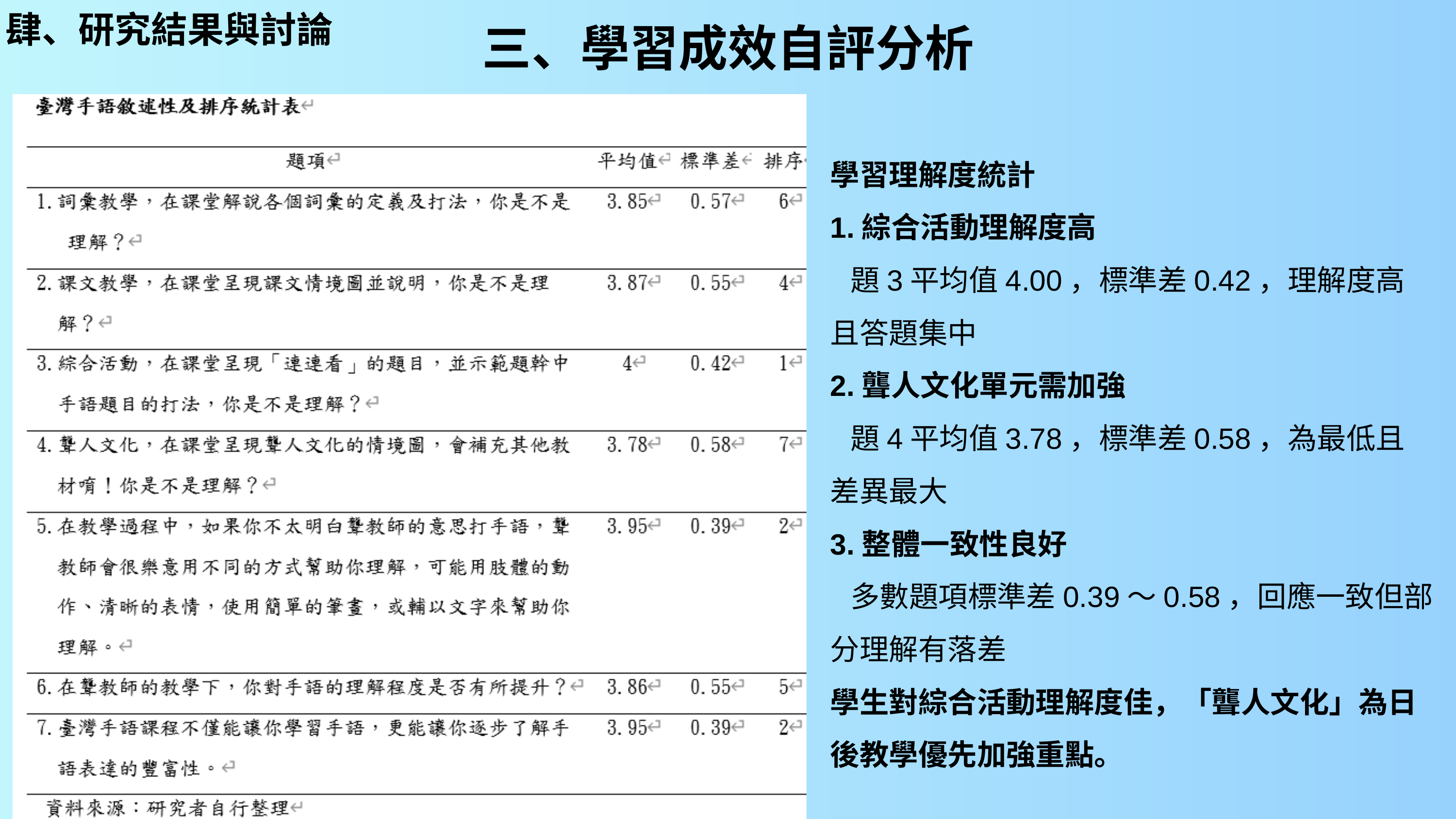

肆、研究結果與討論

三、學習成效自評分析

學習理解度統計
1.綜合活動理解度高
  題3平均值4.00，標準差0.42，理解度高且答題集中
2.聾人文化單元需加強
  題4平均值3.78，標準差0.58，為最低且差異最大
3.整體一致性良好
  多數題項標準差0.39～0.58，回應一致但部分理解有落差
學生對綜合活動理解度佳，「聾人文化」為日後教學優先加強重點。